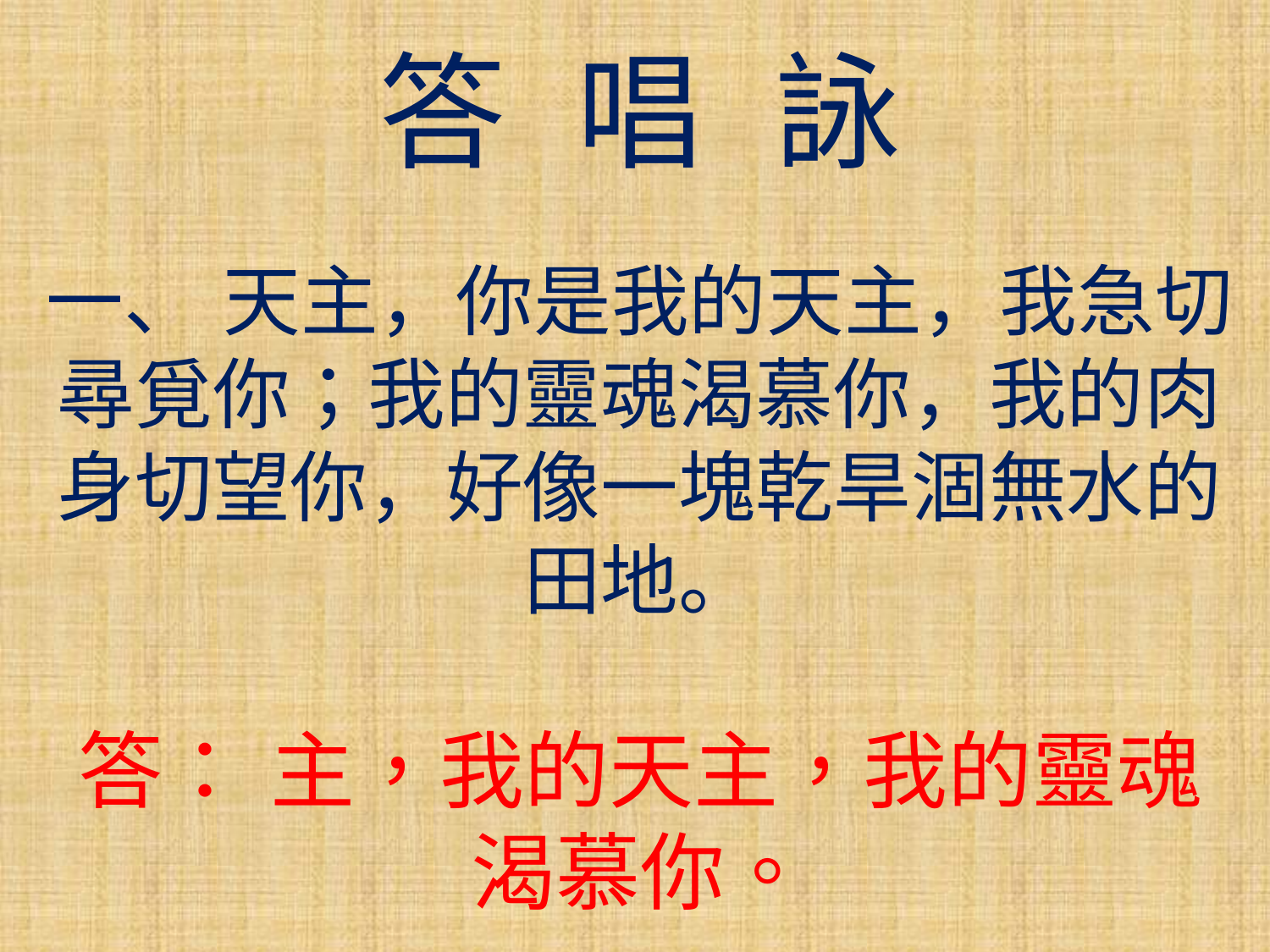

答  唱  詠

一、 天主，你是我的天主，我急切尋覓你；我的靈魂渴慕你，我的肉身切望你，好像一塊乾旱涸無水的田地。

答： 主，我的天主，我的靈魂渴慕你。